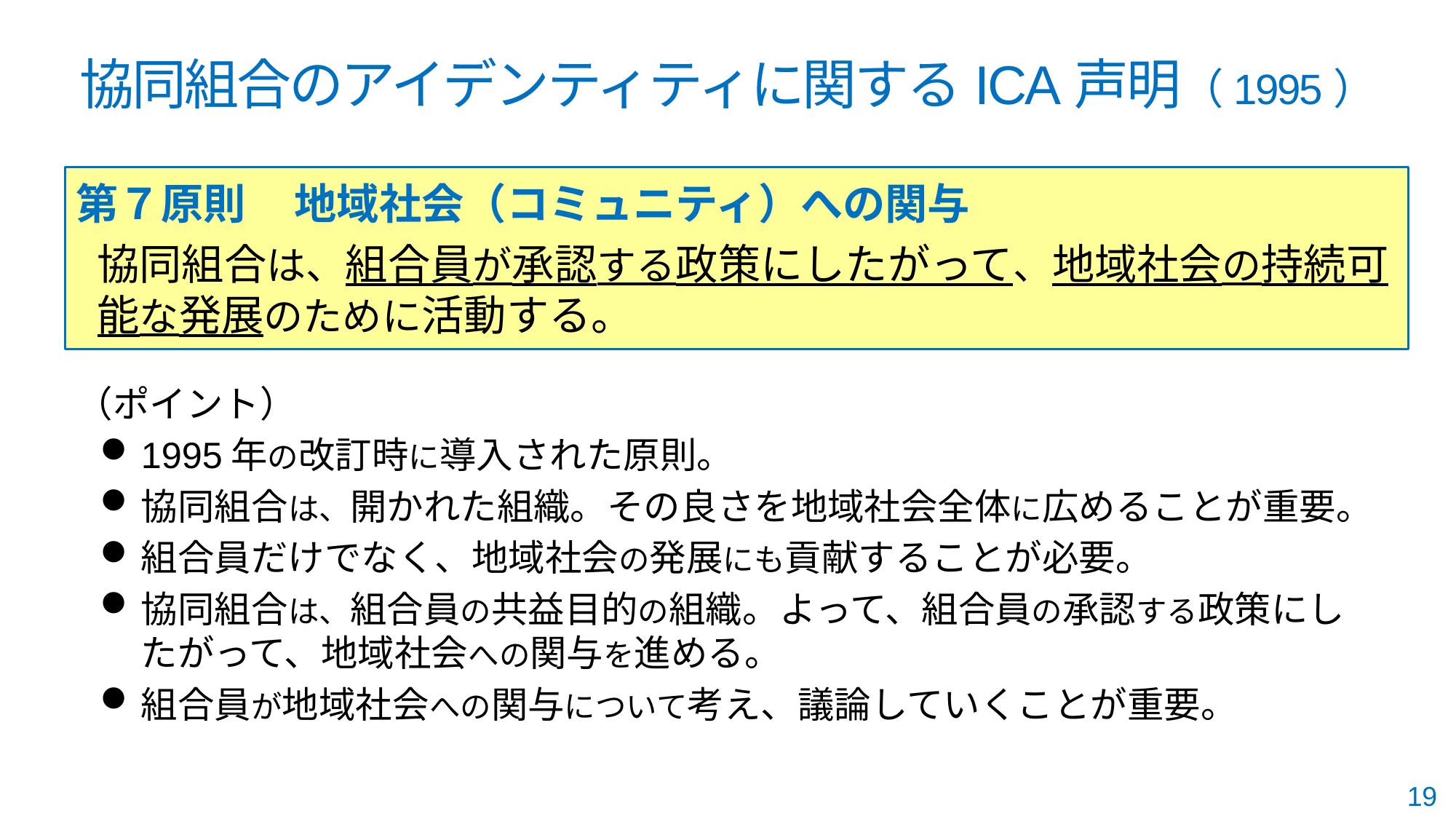

# 協同組合のアイデンティティに関するICA声明（1995）
第７原則	地域社会（コミュニティ）への関与
協同組合は、組合員が承認する政策にしたがって、地域社会の持続可能な発展のために活動する。
（ポイント）
1995年の改訂時に導入された原則。
協同組合は、開かれた組織。その良さを地域社会全体に広めることが重要。
組合員だけでなく、地域社会の発展にも貢献することが必要。
協同組合は、組合員の共益目的の組織。よって、組合員の承認する政策にしたがって、地域社会への関与を進める。
組合員が地域社会への関与について考え、議論していくことが重要。
19